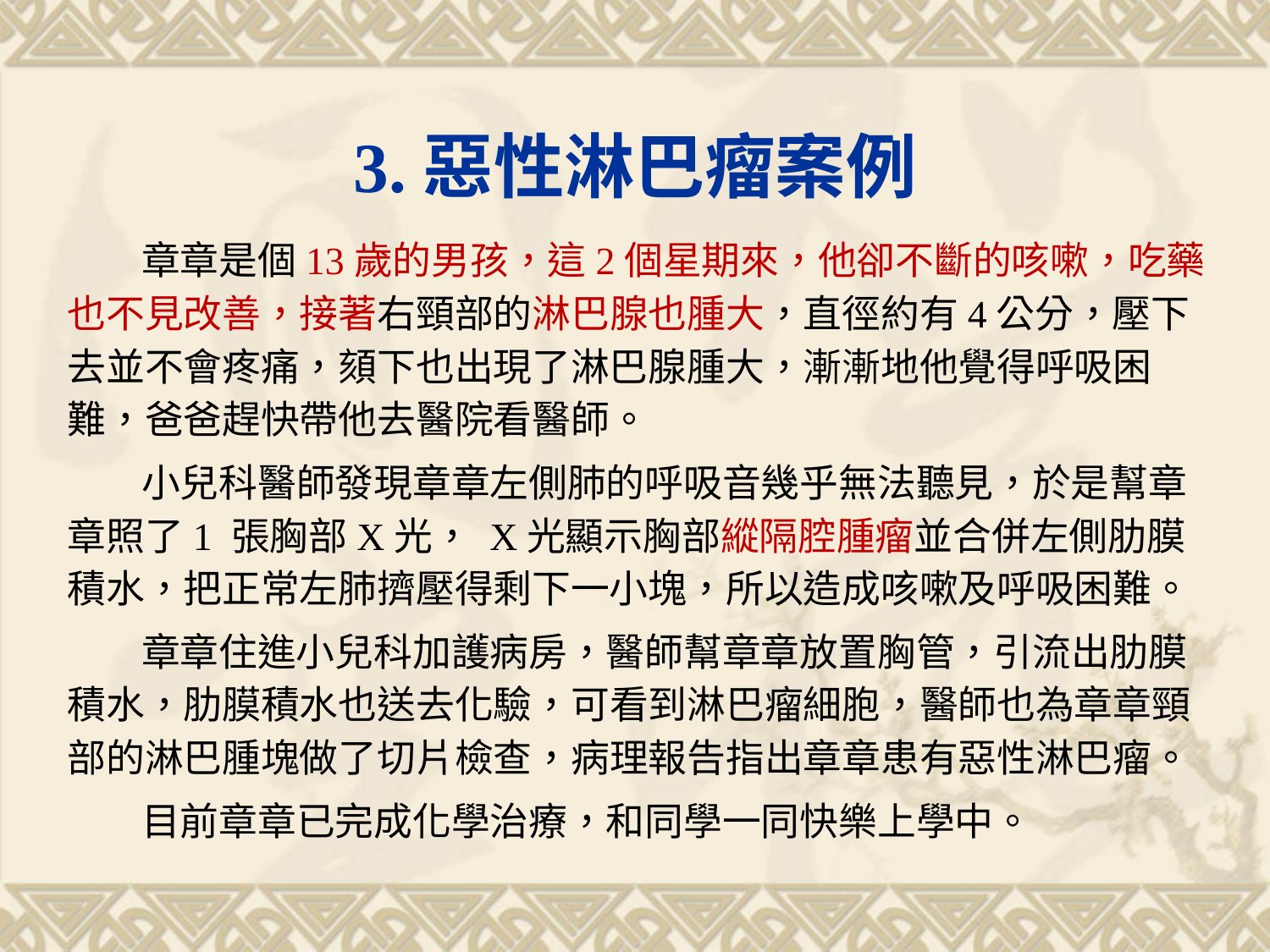

# 3.惡性淋巴瘤案例
章章是個13歲的男孩，這2個星期來，他卻不斷的咳嗽，吃藥也不見改善，接著右頸部的淋巴腺也腫大，直徑約有4公分，壓下去並不會疼痛，頦下也出現了淋巴腺腫大，漸漸地他覺得呼吸困難，爸爸趕快帶他去醫院看醫師。
小兒科醫師發現章章左側肺的呼吸音幾乎無法聽見，於是幫章章照了1 張胸部X光， X光顯示胸部縱隔腔腫瘤並合併左側肋膜積水，把正常左肺擠壓得剩下一小塊，所以造成咳嗽及呼吸困難。
章章住進小兒科加護病房，醫師幫章章放置胸管，引流出肋膜積水，肋膜積水也送去化驗，可看到淋巴瘤細胞，醫師也為章章頸部的淋巴腫塊做了切片檢查，病理報告指出章章患有惡性淋巴瘤。
目前章章已完成化學治療，和同學一同快樂上學中。